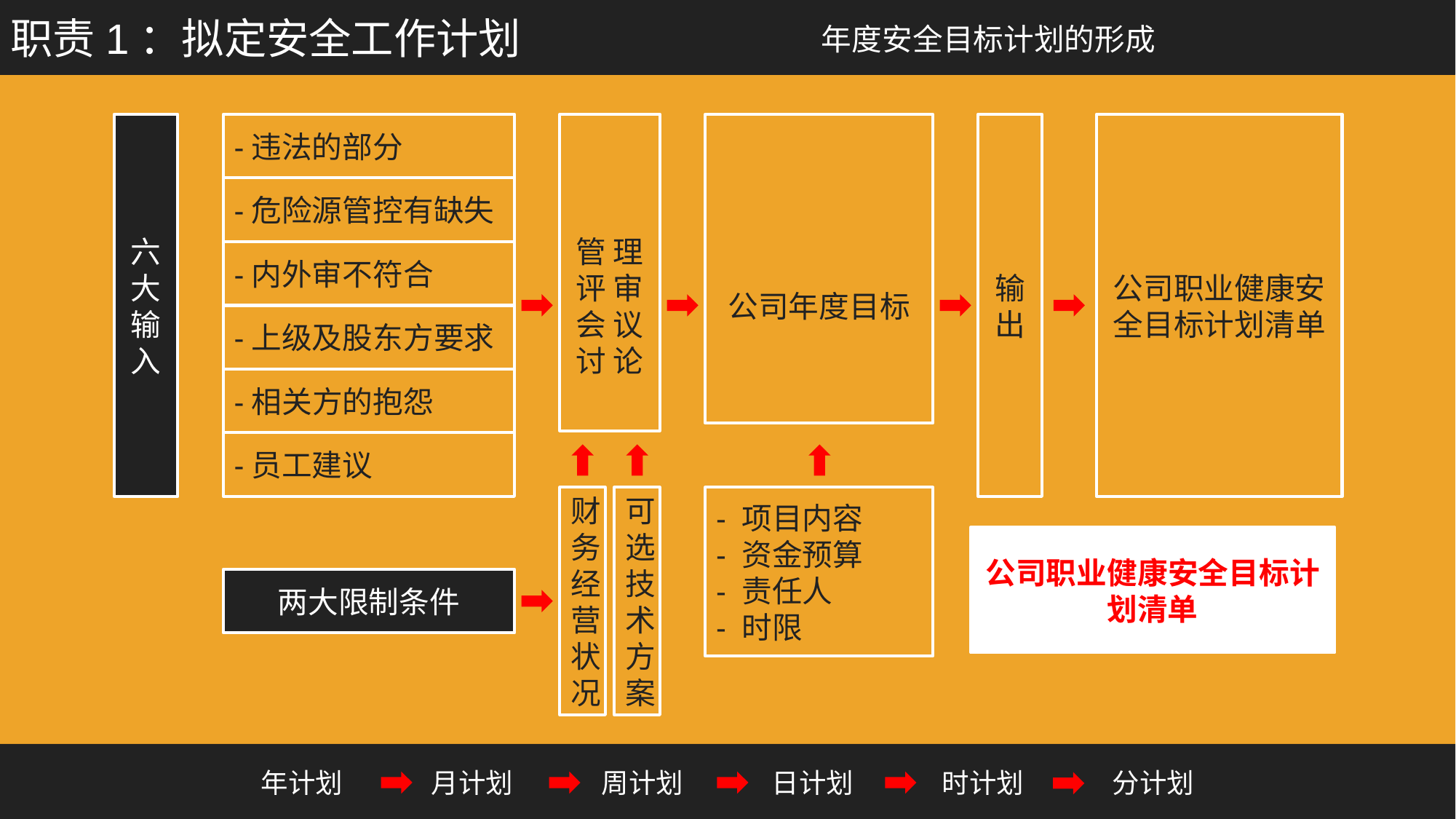

职责1：拟定安全工作计划
年度安全目标计划的形成

管 理
评 审
会 议
讨 论

公司年度目标
公司职业健康安全目标计划清单
六大输入
-违法的部分
-危险源管控有缺失
-内外审不符合
-上级及股东方要求
-相关方的抱怨
-员工建议
输出

财务经营状况
可选技术方案
- 项目内容
- 资金预算
- 责任人
- 时限
公司职业健康安全目标计划清单
两大限制条件

年计划
月计划
周计划
日计划
时计划
分计划